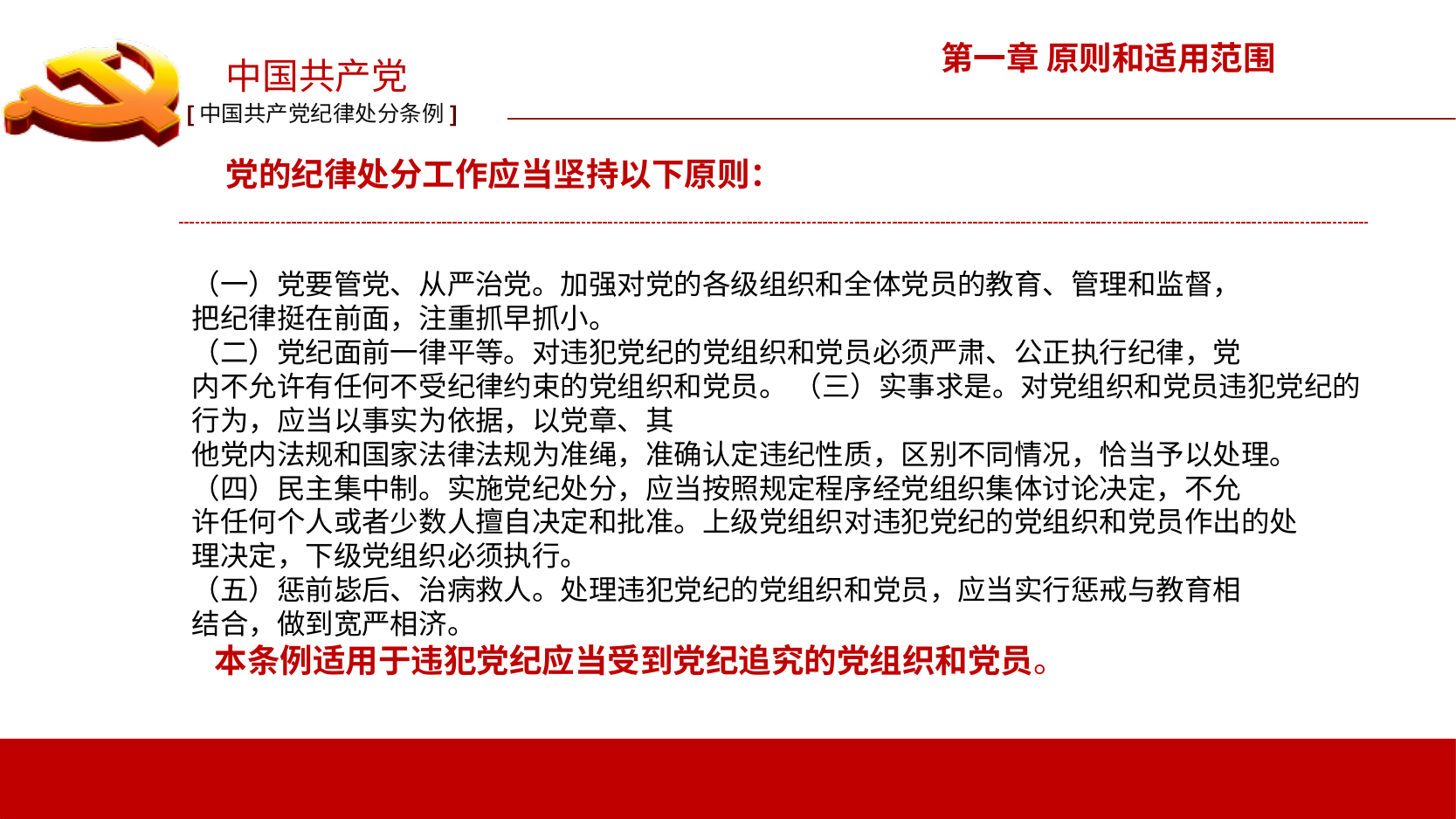

第一章 原则和适用范围
   党的纪律处分工作应当坚持以下原则：
（一）党要管党、从严治党。加强对党的各级组织和全体党员的教育、管理和监督，
把纪律挺在前面，注重抓早抓小。
（二）党纪面前一律平等。对违犯党纪的党组织和党员必须严肃、公正执行纪律，党
内不允许有任何不受纪律约束的党组织和党员。 （三）实事求是。对党组织和党员违犯党纪的行为，应当以事实为依据，以党章、其
他党内法规和国家法律法规为准绳，准确认定违纪性质，区别不同情况，恰当予以处理。
（四）民主集中制。实施党纪处分，应当按照规定程序经党组织集体讨论决定，不允
许任何个人或者少数人擅自决定和批准。上级党组织对违犯党纪的党组织和党员作出的处
理决定，下级党组织必须执行。
（五）惩前毖后、治病救人。处理违犯党纪的党组织和党员，应当实行惩戒与教育相
结合，做到宽严相济。
  本条例适用于违犯党纪应当受到党纪追究的党组织和党员。